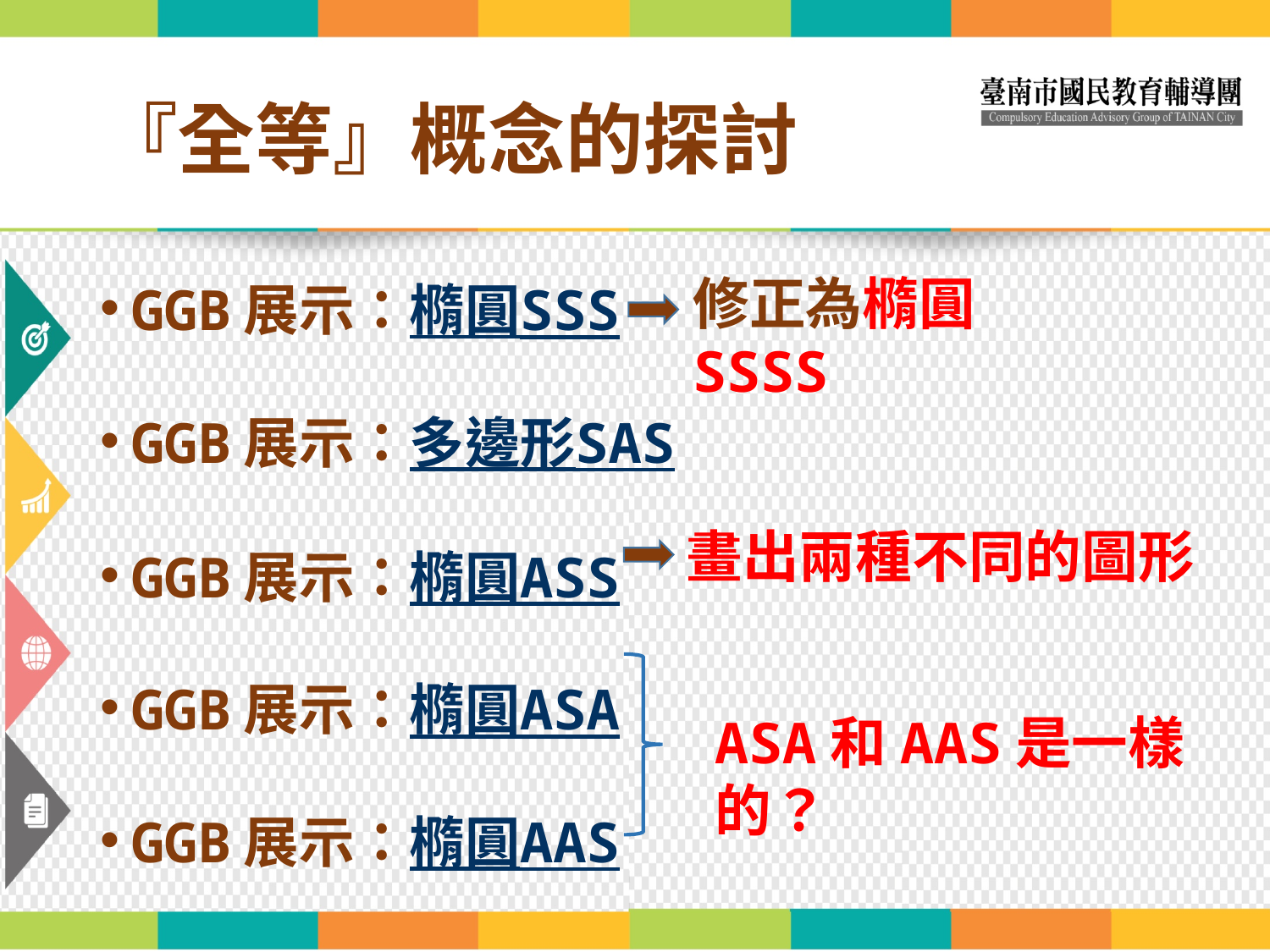

# 『全等』概念的探討
修正為橢圓SSSS
GGB展示：橢圓SSS

GGB展示：多邊形SAS

GGB展示：橢圓ASS

GGB展示：橢圓ASA

GGB展示：橢圓AAS

畫出兩種不同的圖形

ASA和AAS是一樣的？